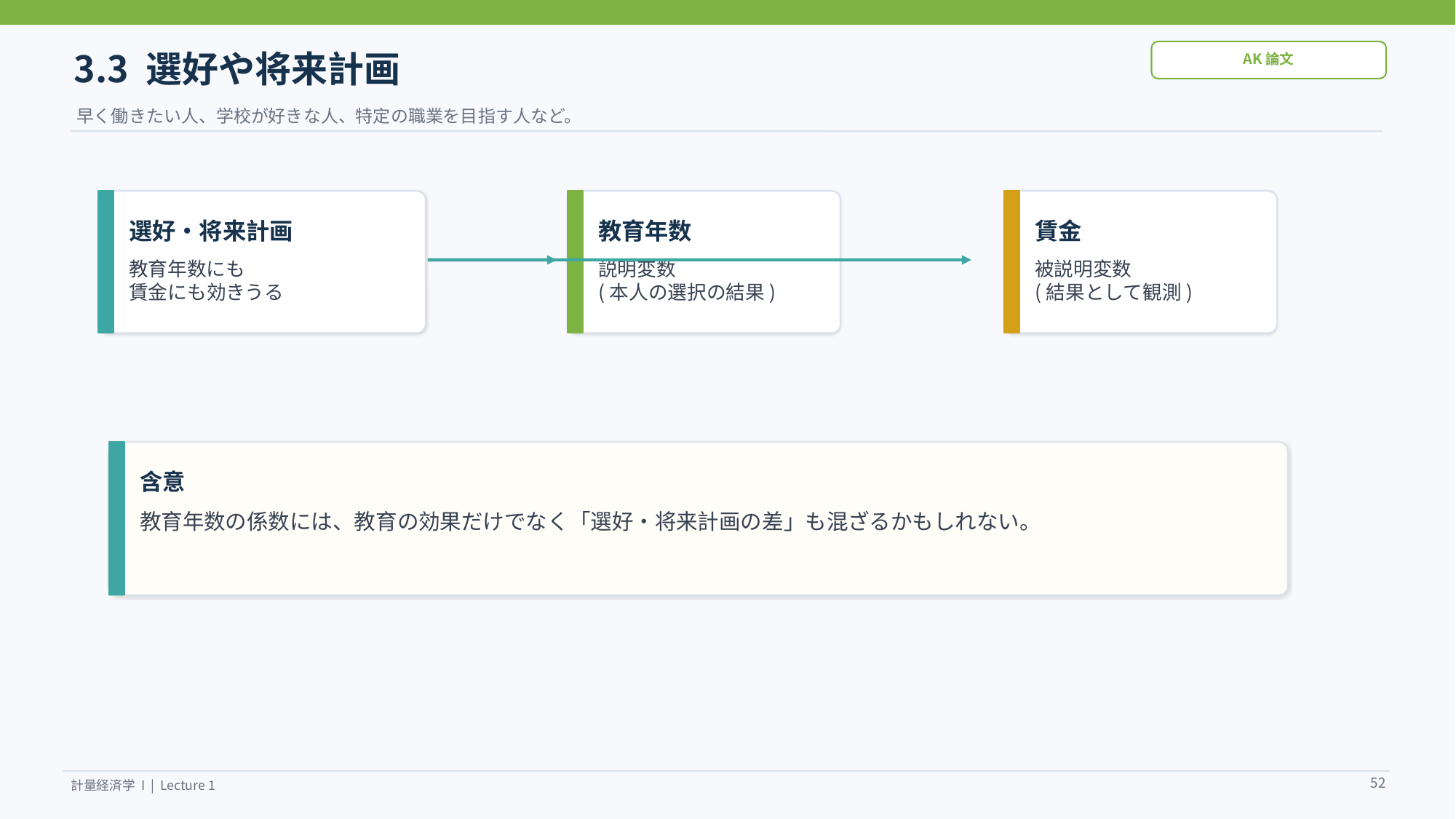

3.3 選好や将来計画

AK論文
早く働きたい人、学校が好きな人、特定の職業を目指す人など。

選好・将来計画
教育年数
賃金
教育年数にも
賃金にも効きうる
説明変数
(本人の選択の結果)
被説明変数
(結果として観測)

含意
教育年数の係数には、教育の効果だけでなく「選好・将来計画の差」も混ざるかもしれない。

52
計量経済学 I  |  Lecture 1